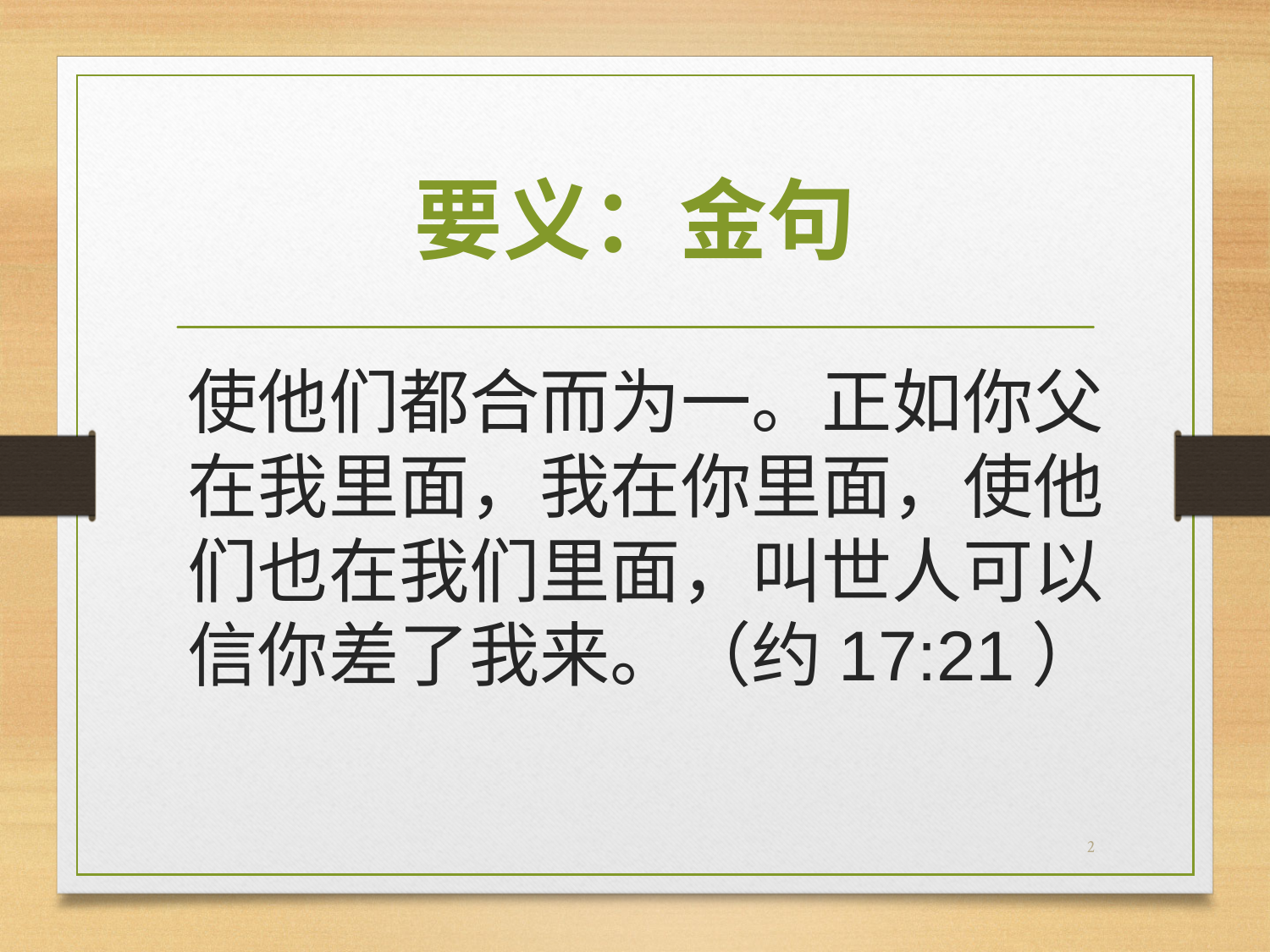

# 要义：金句
使他们都合而为一。正如你父在我里面，我在你里面，使他们也在我们里面，叫世人可以信你差了我来。（约17:21）
2